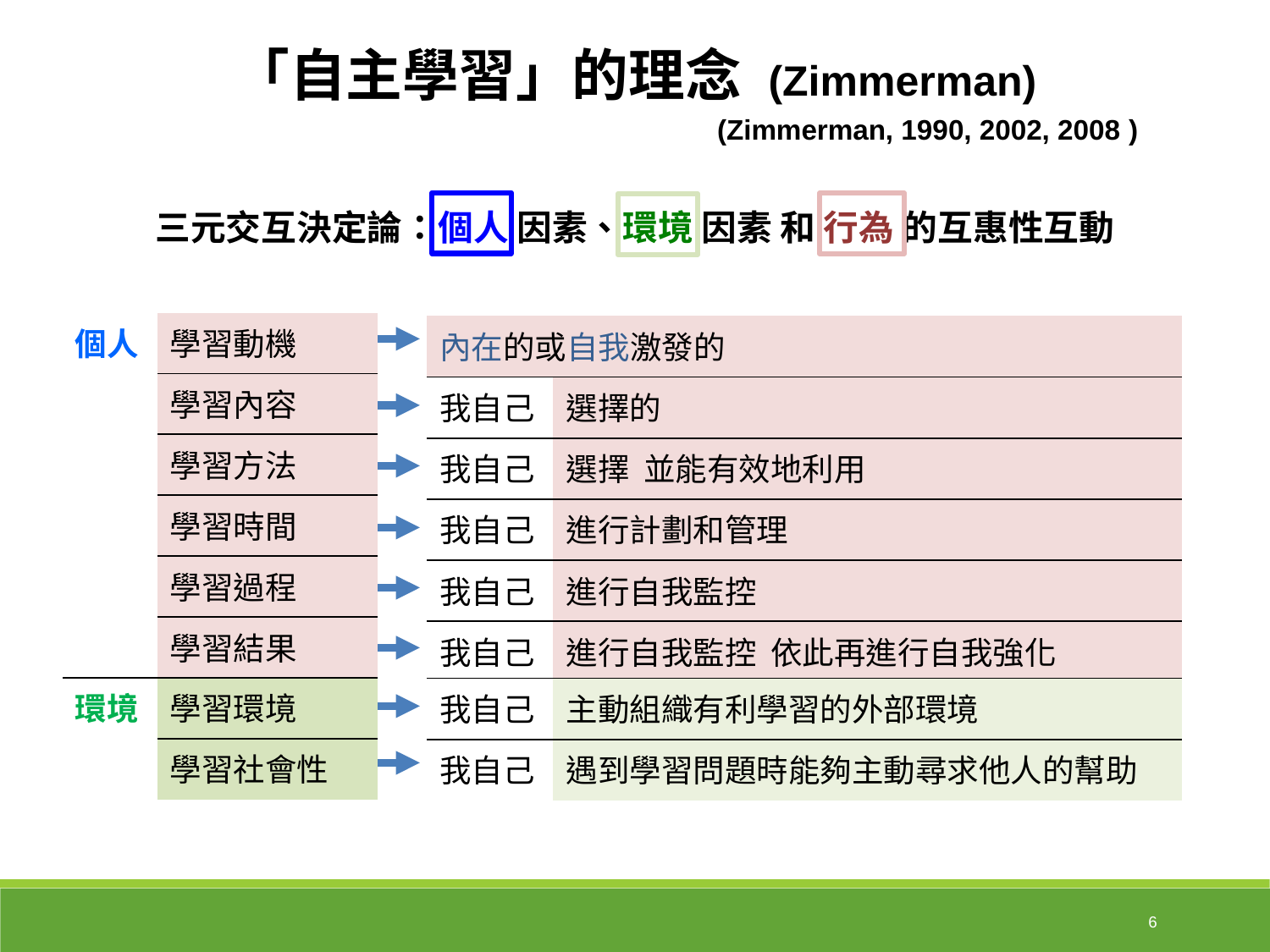

「自主學習」的理念 (Zimmerman)
(Zimmerman, 1990, 2002, 2008 )

三元交互決定論：個人 因素、環境 因素 和 行為 的互惠性互動
| 個人 | 學習動機 |
| --- | --- |
|  | 學習內容 |
|  | 學習方法 |
|  | 學習時間 |
|  | 學習過程 |
|  | 學習結果 |
| 環境 | 學習環境 |
|  | 學習社會性 |
| 內在的或自我激發的 |  |
| --- | --- |
| 我自己 | 選擇的 |
| 我自己 | 選擇 並能有效地利用 |
| 我自己 | 進行計劃和管理 |
| 我自己 | 進行自我監控 |
| 我自己 | 進行自我監控 依此再進行自我強化 |
| 我自己 | 主動組織有利學習的外部環境 |
| 我自己 | 遇到學習問題時能夠主動尋求他人的幫助 |
6